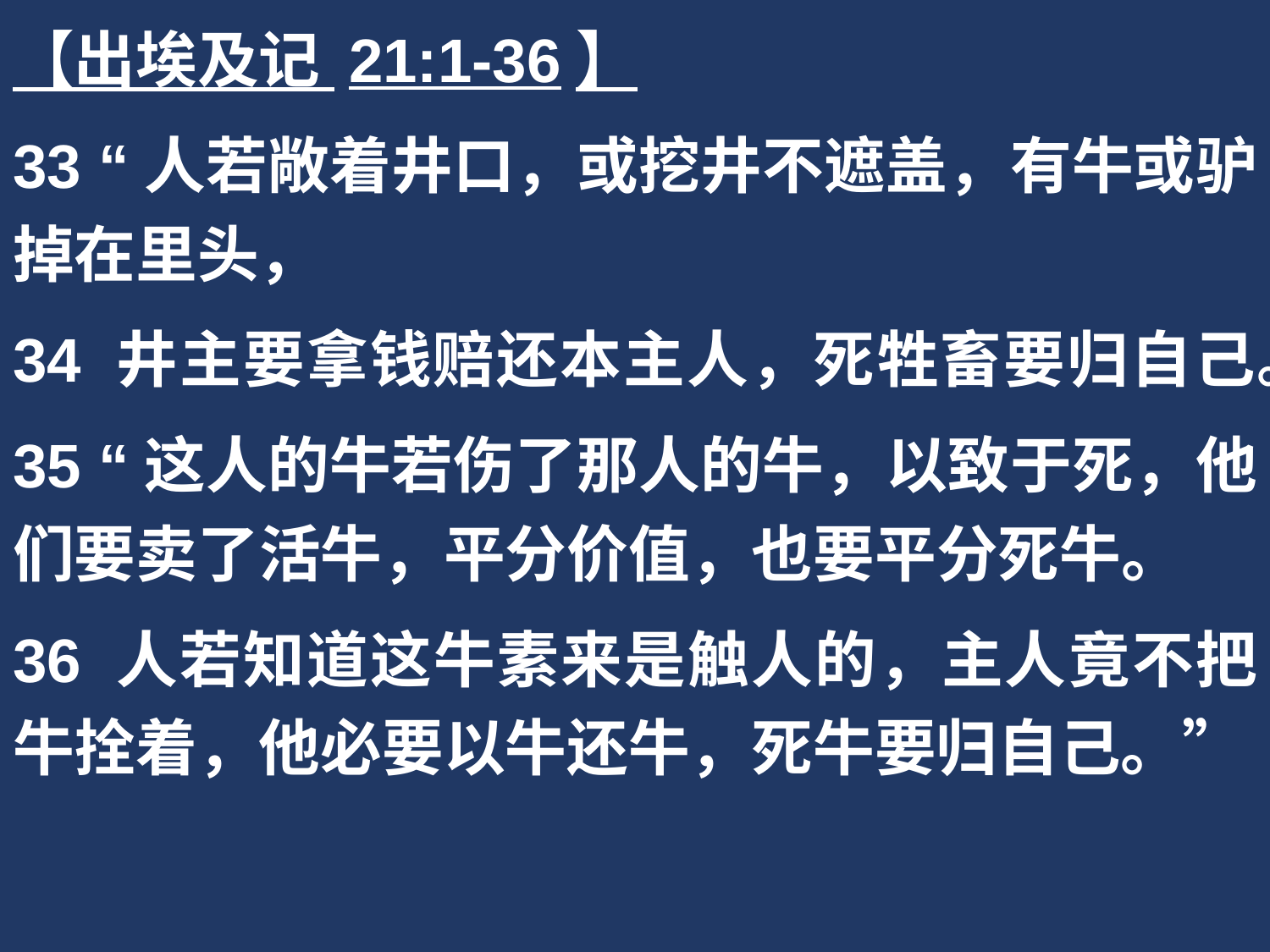

【出埃及记 21:1-36】
33 “人若敞着井口，或挖井不遮盖，有牛或驴掉在里头，
34 井主要拿钱赔还本主人，死牲畜要归自己。
35 “这人的牛若伤了那人的牛，以致于死，他们要卖了活牛，平分价值，也要平分死牛。
36 人若知道这牛素来是触人的，主人竟不把牛拴着，他必要以牛还牛，死牛要归自己。”